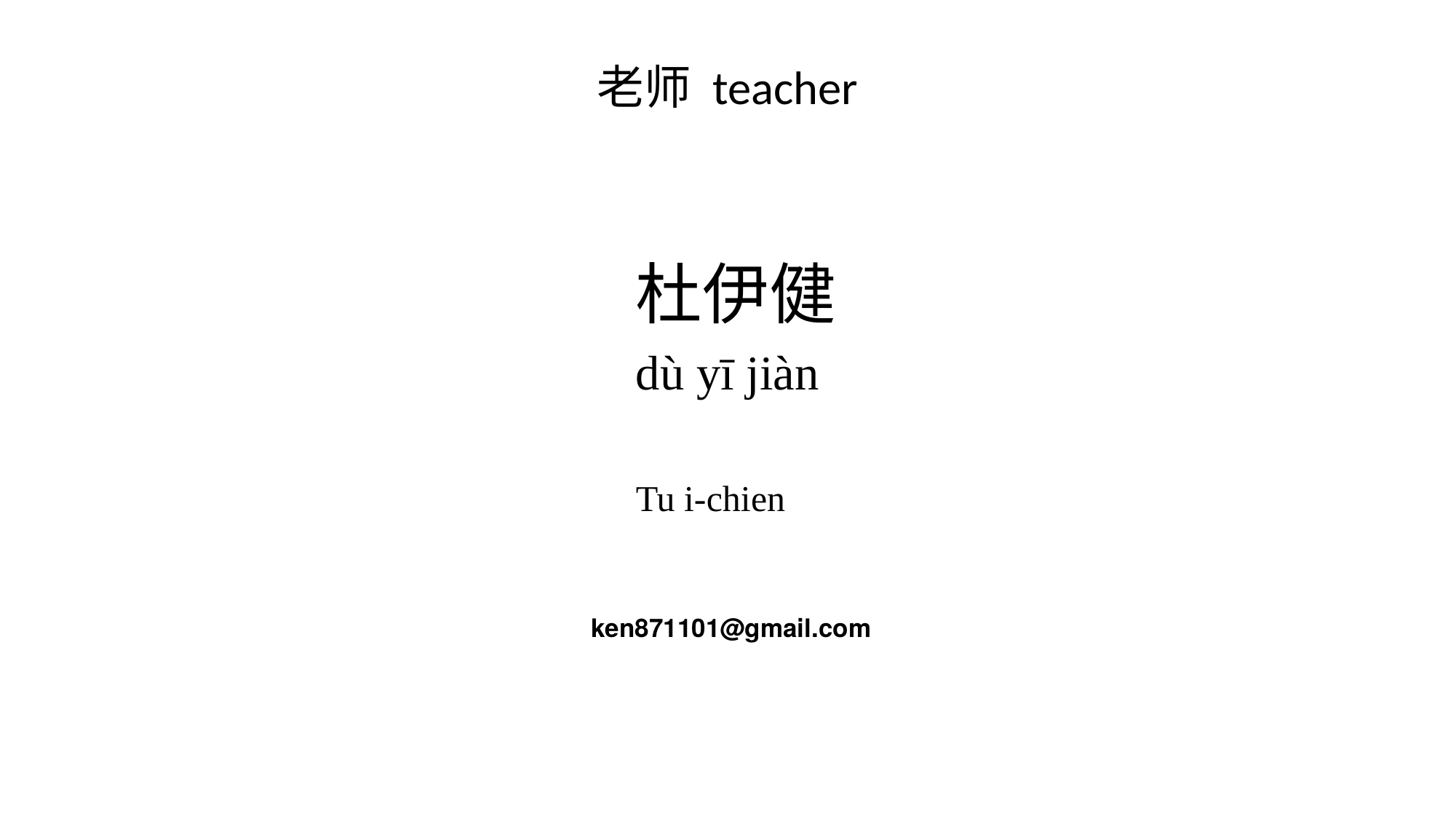

老师 teacher
杜伊健
dù yī jiàn

Tu i-chien

ken871101@gmail.com